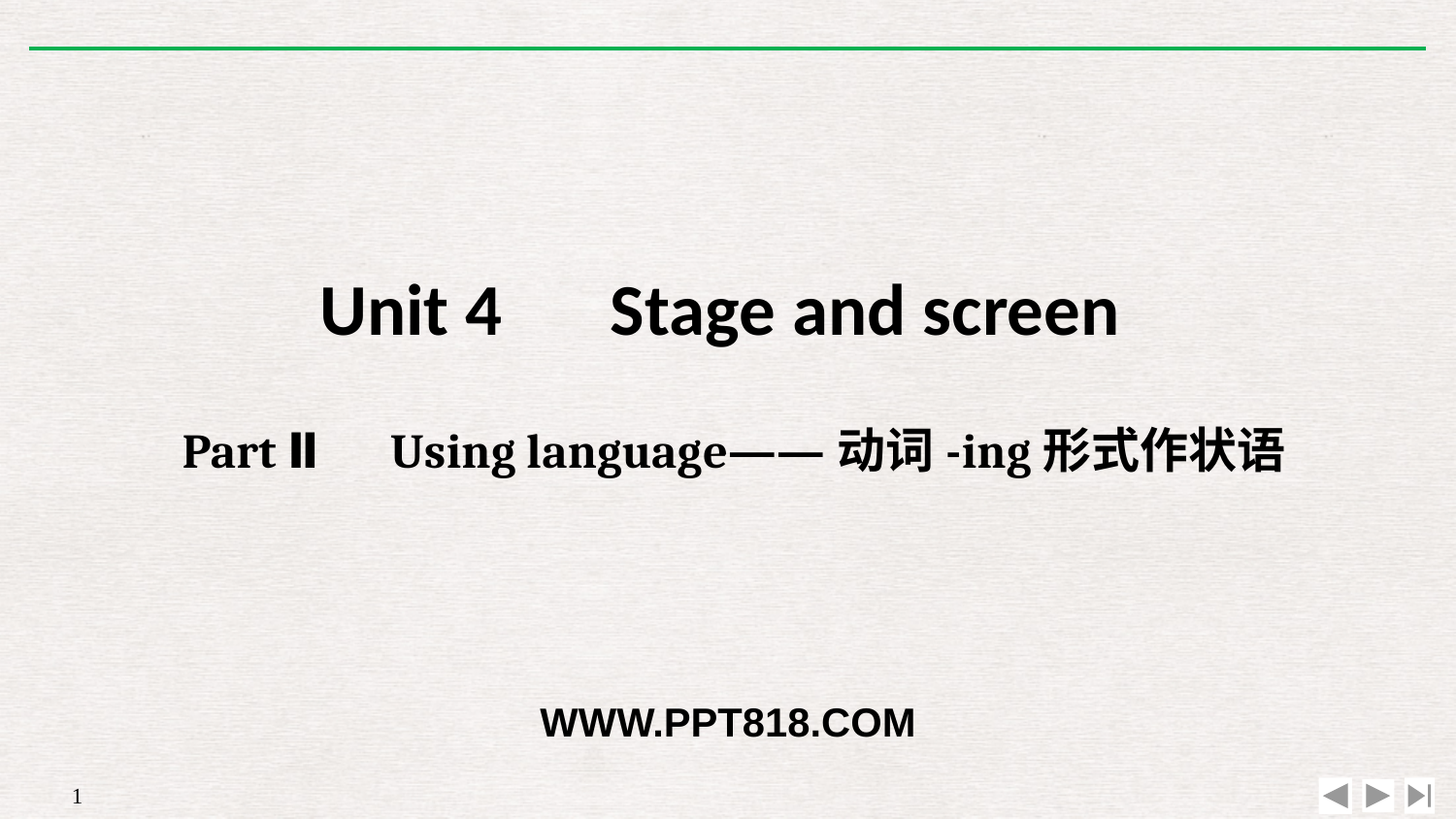

Unit 4　Stage and screen
Part Ⅱ　Using language——动词-ing形式作状语
WWW.PPT818.COM